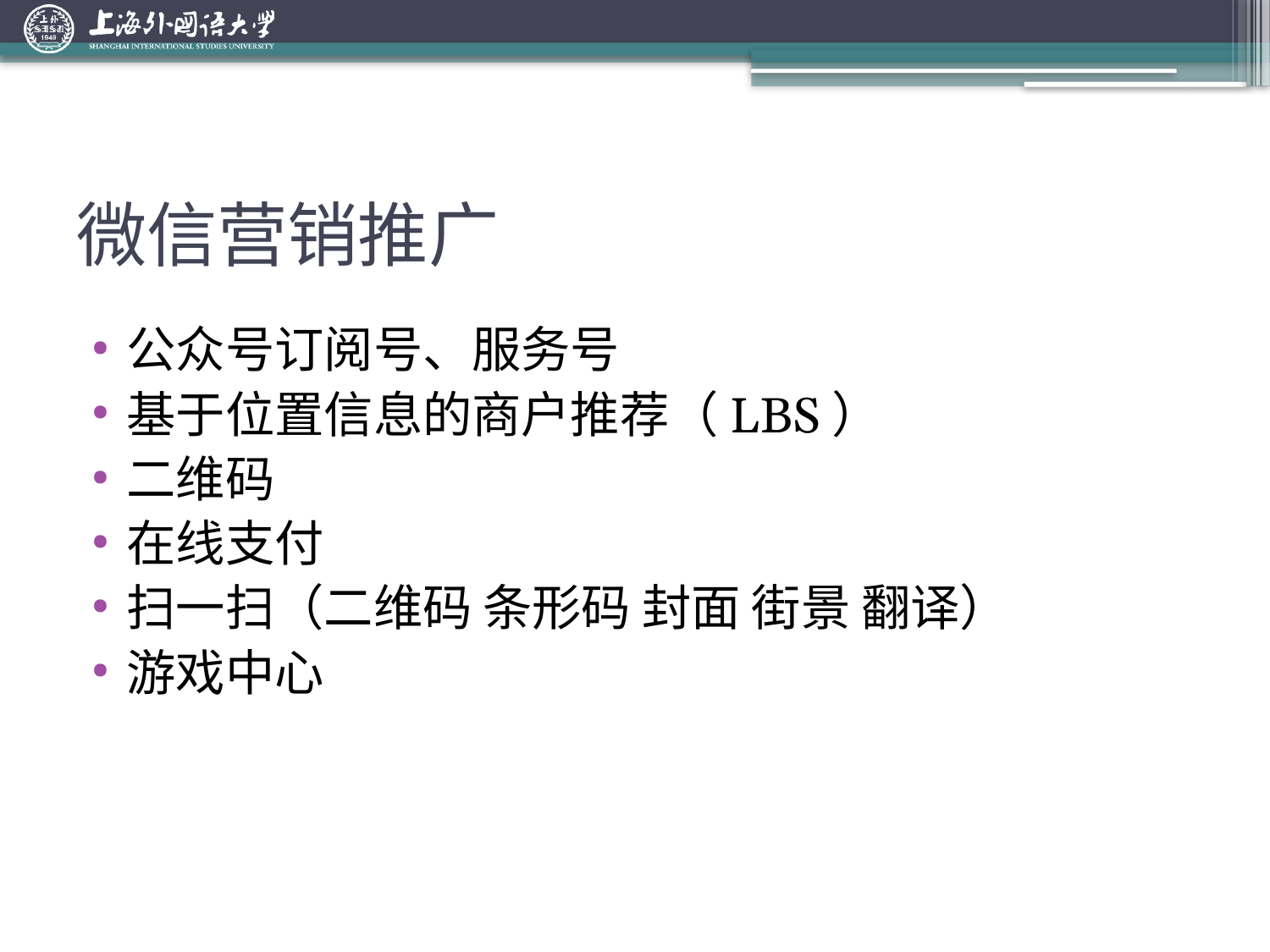

# 微信营销推广
公众号订阅号、服务号
基于位置信息的商户推荐（LBS）
二维码
在线支付
扫一扫（二维码 条形码 封面 街景 翻译）
游戏中心